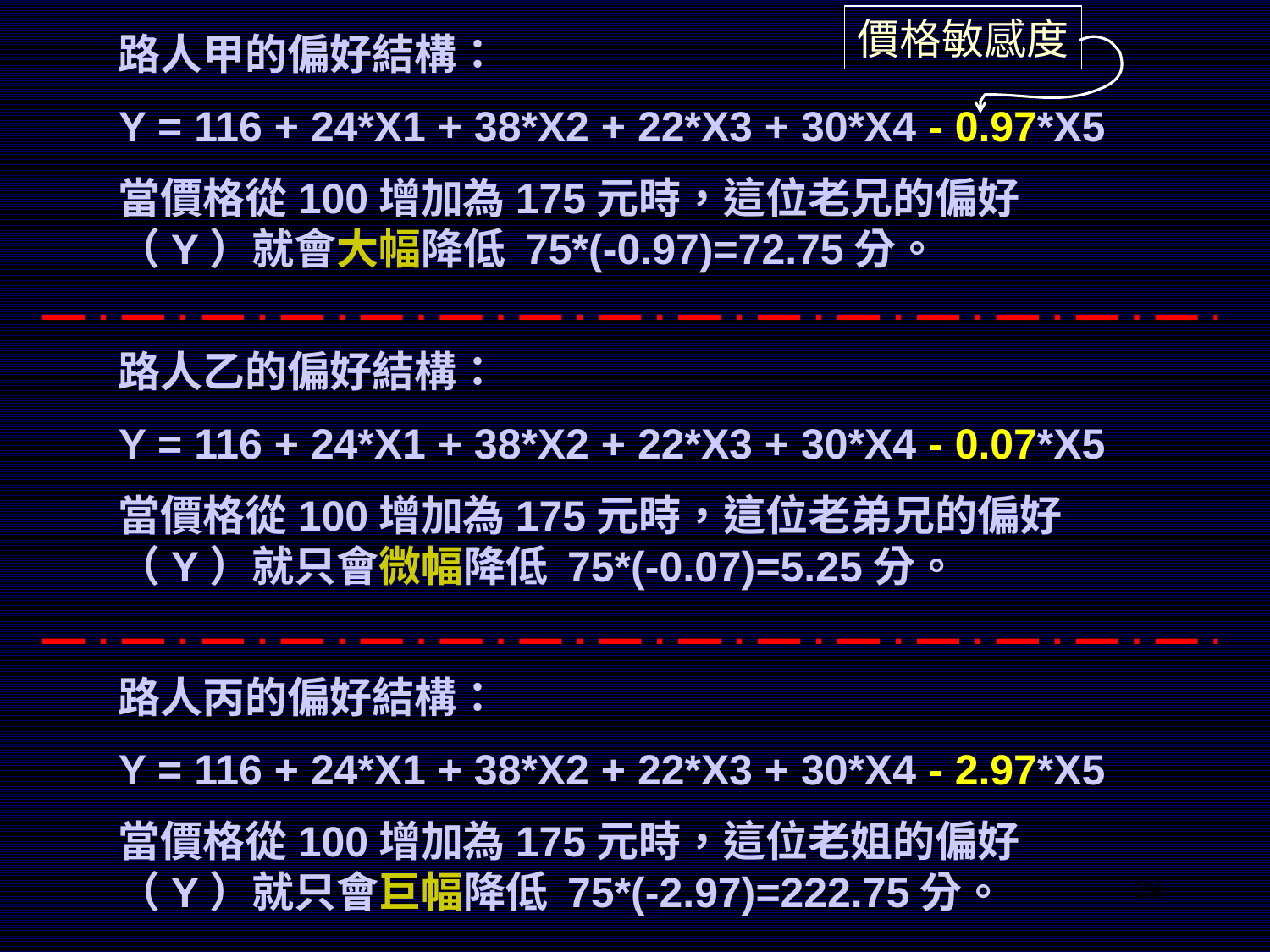

價格敏感度
路人甲的偏好結構：
Y = 116 + 24*X1 + 38*X2 + 22*X3 + 30*X4 - 0.97*X5
當價格從100增加為175元時，這位老兄的偏好（Y）就會大幅降低 75*(-0.97)=72.75分。

路人乙的偏好結構：
Y = 116 + 24*X1 + 38*X2 + 22*X3 + 30*X4 - 0.07*X5
當價格從100增加為175元時，這位老弟兄的偏好（Y）就只會微幅降低 75*(-0.07)=5.25分。

路人丙的偏好結構：
Y = 116 + 24*X1 + 38*X2 + 22*X3 + 30*X4 - 2.97*X5
當價格從100增加為175元時，這位老姐的偏好（Y）就只會巨幅降低 75*(-2.97)=222.75分。
39